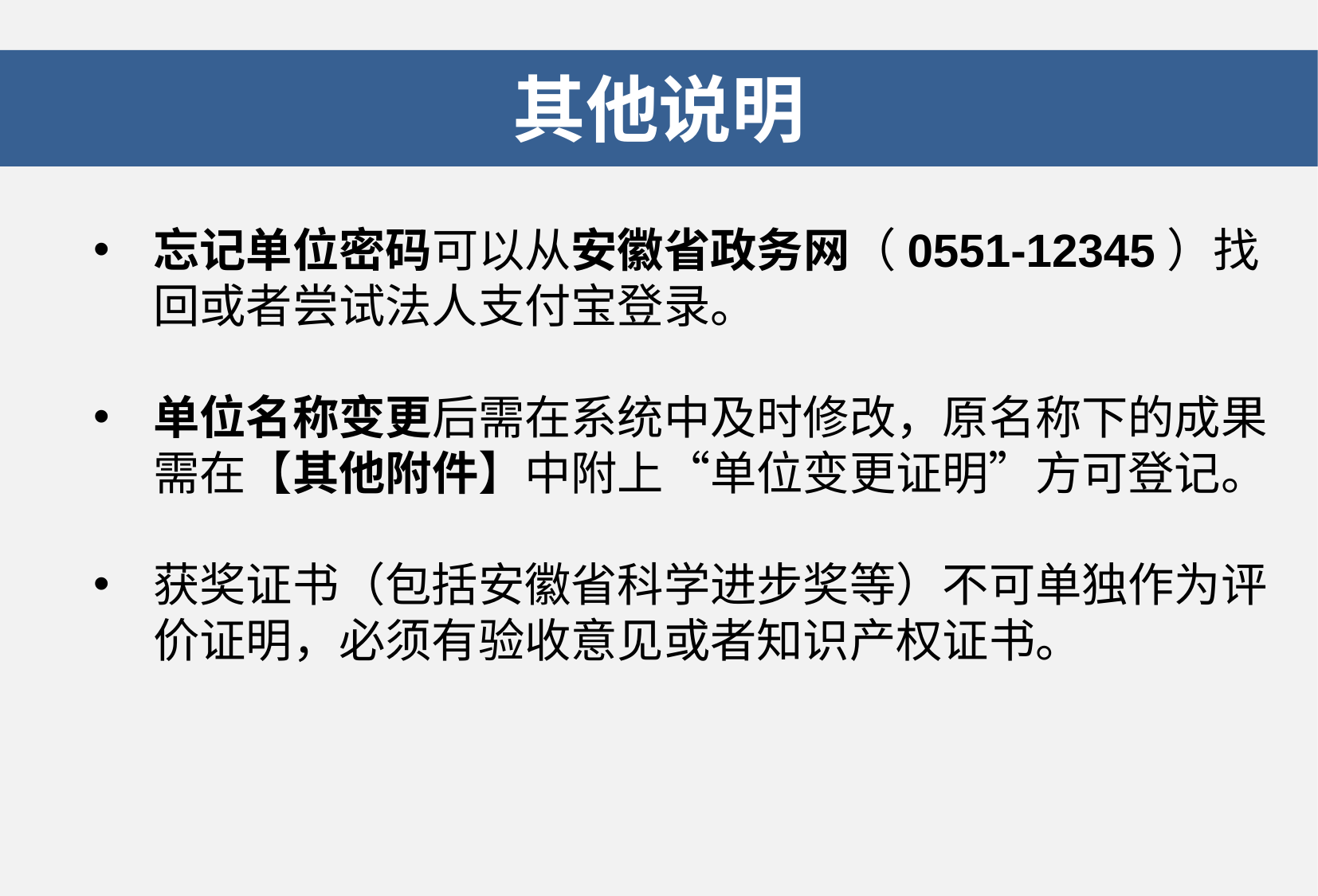

其他说明

忘记单位密码可以从安徽省政务网（0551-12345）找回或者尝试法人支付宝登录。

单位名称变更后需在系统中及时修改，原名称下的成果需在【其他附件】中附上“单位变更证明”方可登记。

获奖证书（包括安徽省科学进步奖等）不可单独作为评价证明，必须有验收意见或者知识产权证书。